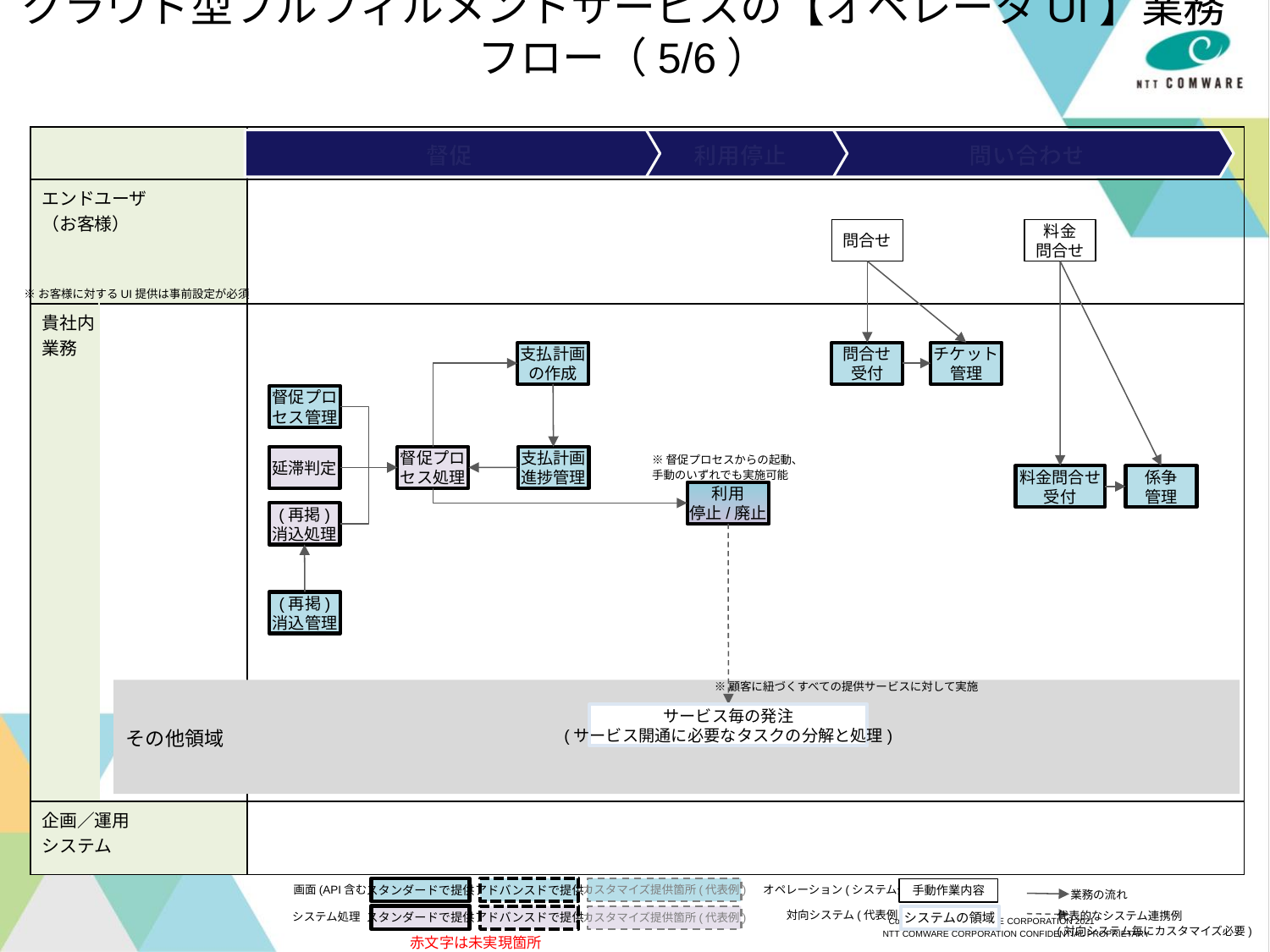

# クラウド型フルフィルメントサービスの【オペレータUI】業務フロー（5/6）

|  |  |  |
| --- | --- | --- |
| エンドユーザ （お客様） |  |  |
| 貴社内業務 |  |  |
| 企画／運用 システム |  |  |
督促
利用停止
問い合わせ
※督促プロセスは事前設定が必要
問合せ
料金
問合せ
※お客様に対するUI提供は事前設定が必須
支払計画
の作成
問合せ
受付
チケット
管理
督促プロ
セス管理
延滞判定
督促プロ
セス処理
支払計画
進捗管理
※督促プロセスからの起動、
手動のいずれでも実施可能
料金問合せ
受付
係争
管理
利用
停止/廃止
(再掲)
消込処理
(再掲)
消込管理
※顧客に紐づくすべての提供サービスに対して実施
その他領域
サービス毎の発注
(サービス開通に必要なタスクの分解と処理)
画面(API含む)
スタンダードで提供
カスタマイズ提供箇所(代表例)
アドバンスドで提供
オペレーション(システム外)
手動作業内容
業務の流れ
代表的なシステム連携例
(対向システム毎にカスタマイズ必要)
対向システム(代表例)
システム処理
スタンダードで提供
カスタマイズ提供箇所(代表例)
アドバンスドで提供
システムの領域
赤文字は未実現箇所